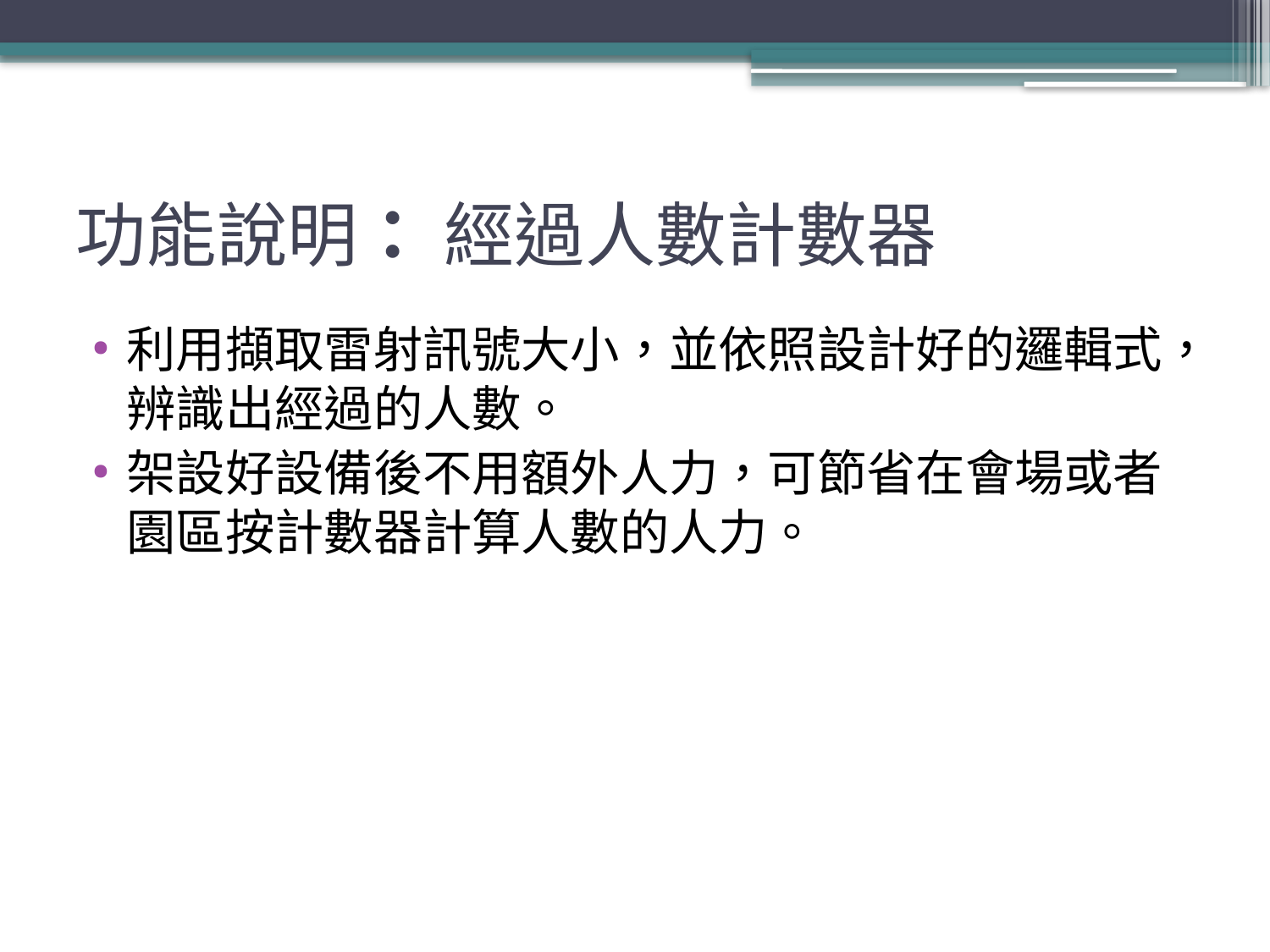

# 功能說明： 經過人數計數器
利用擷取雷射訊號大小，並依照設計好的邏輯式，辨識出經過的人數。
架設好設備後不用額外人力，可節省在會場或者園區按計數器計算人數的人力。